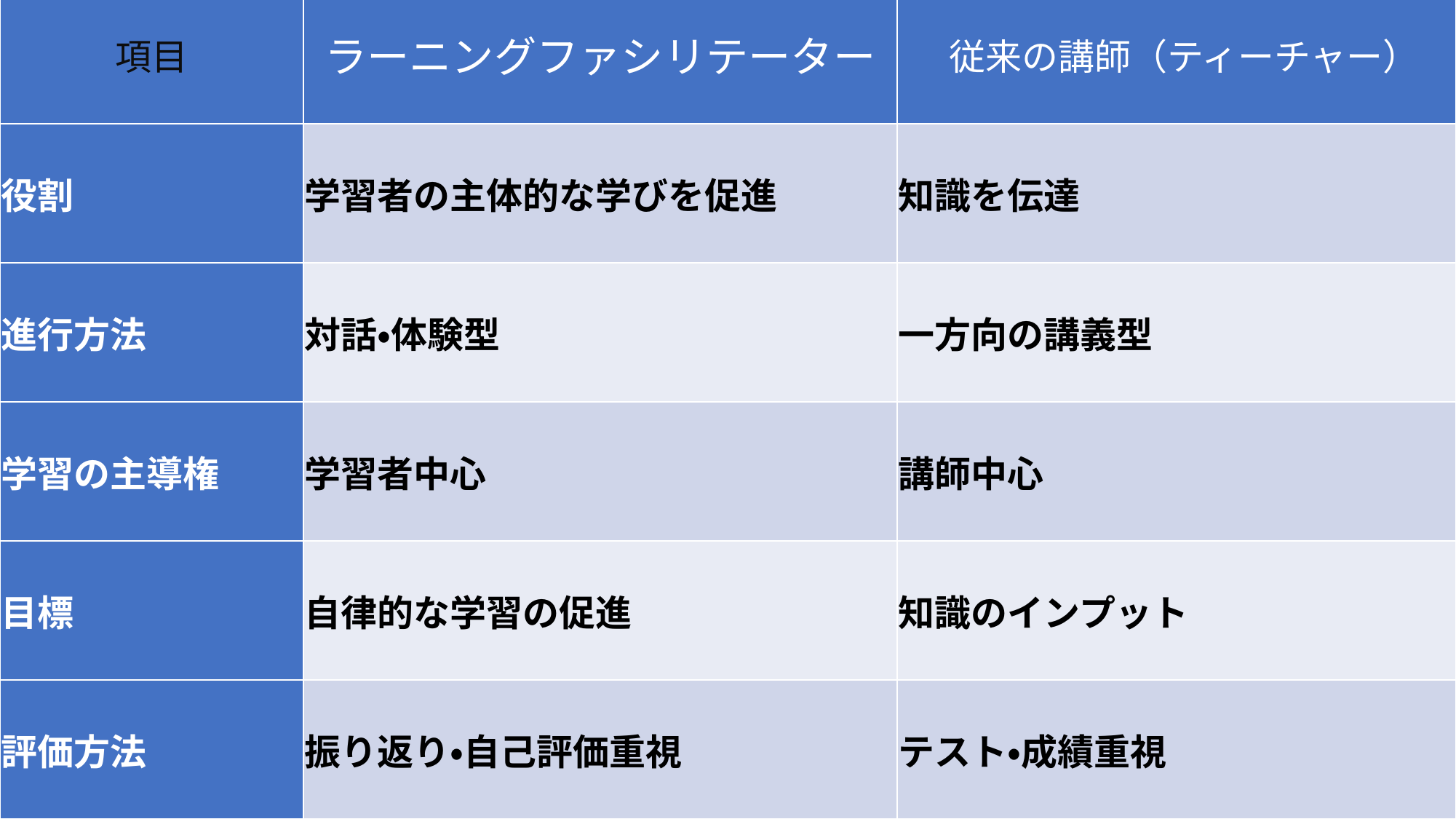

| 項目 | ラーニングファシリテーター | 従来の講師（ティーチャー） |
| --- | --- | --- |
| 役割 | 学習者の主体的な学びを促進 | 知識を伝達 |
| 進行方法 | 対話・体験型 | 一方向の講義型 |
| 学習の主導権 | 学習者中心 | 講師中心 |
| 目標 | 自律的な学習の促進 | 知識のインプット |
| 評価方法 | 振り返り・自己評価重視 | テスト・成績重視 |
#